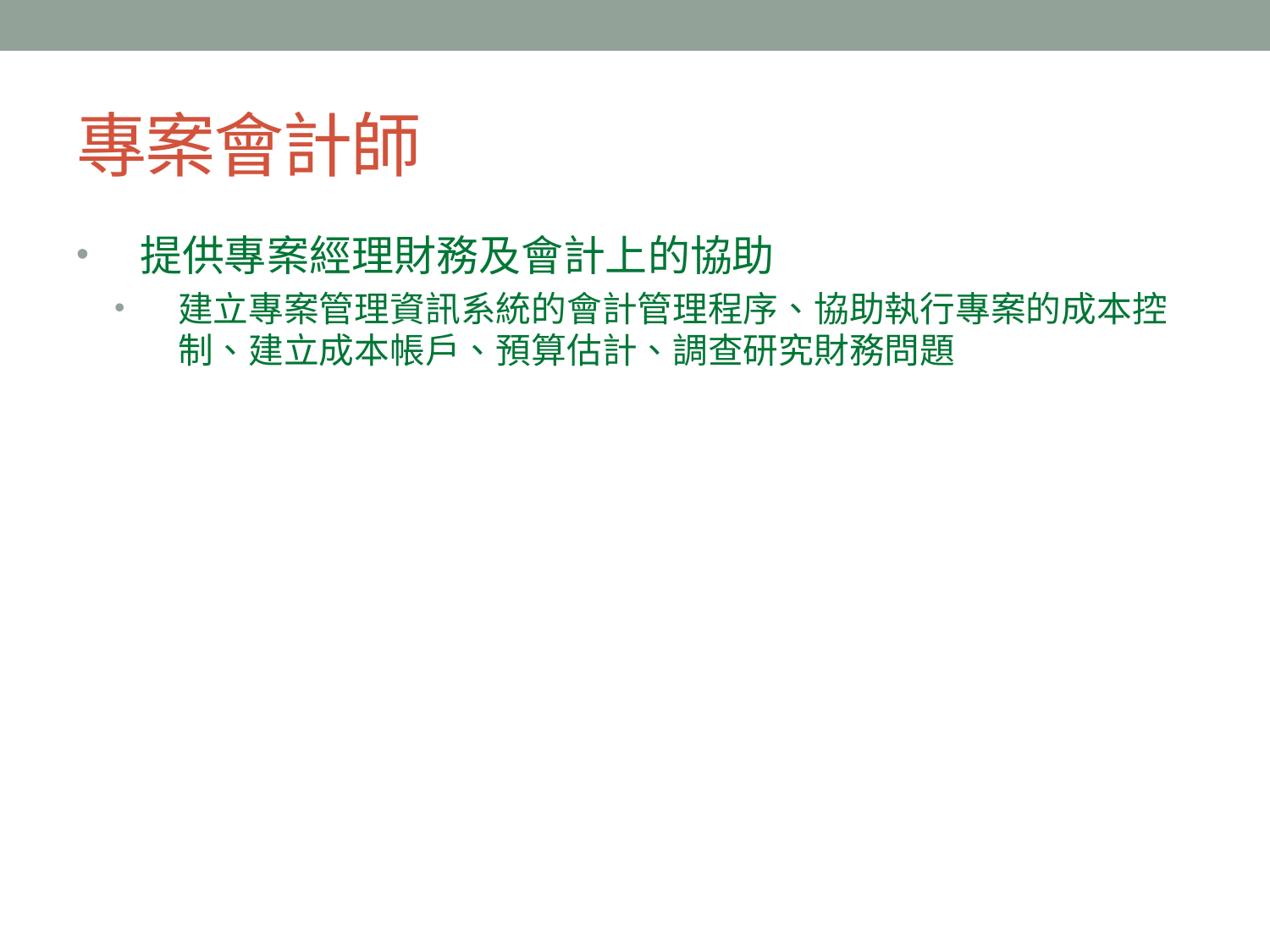

# 專案會計師
提供專案經理財務及會計上的協助
建立專案管理資訊系統的會計管理程序、協助執行專案的成本控制、建立成本帳戶、預算估計、調查研究財務問題